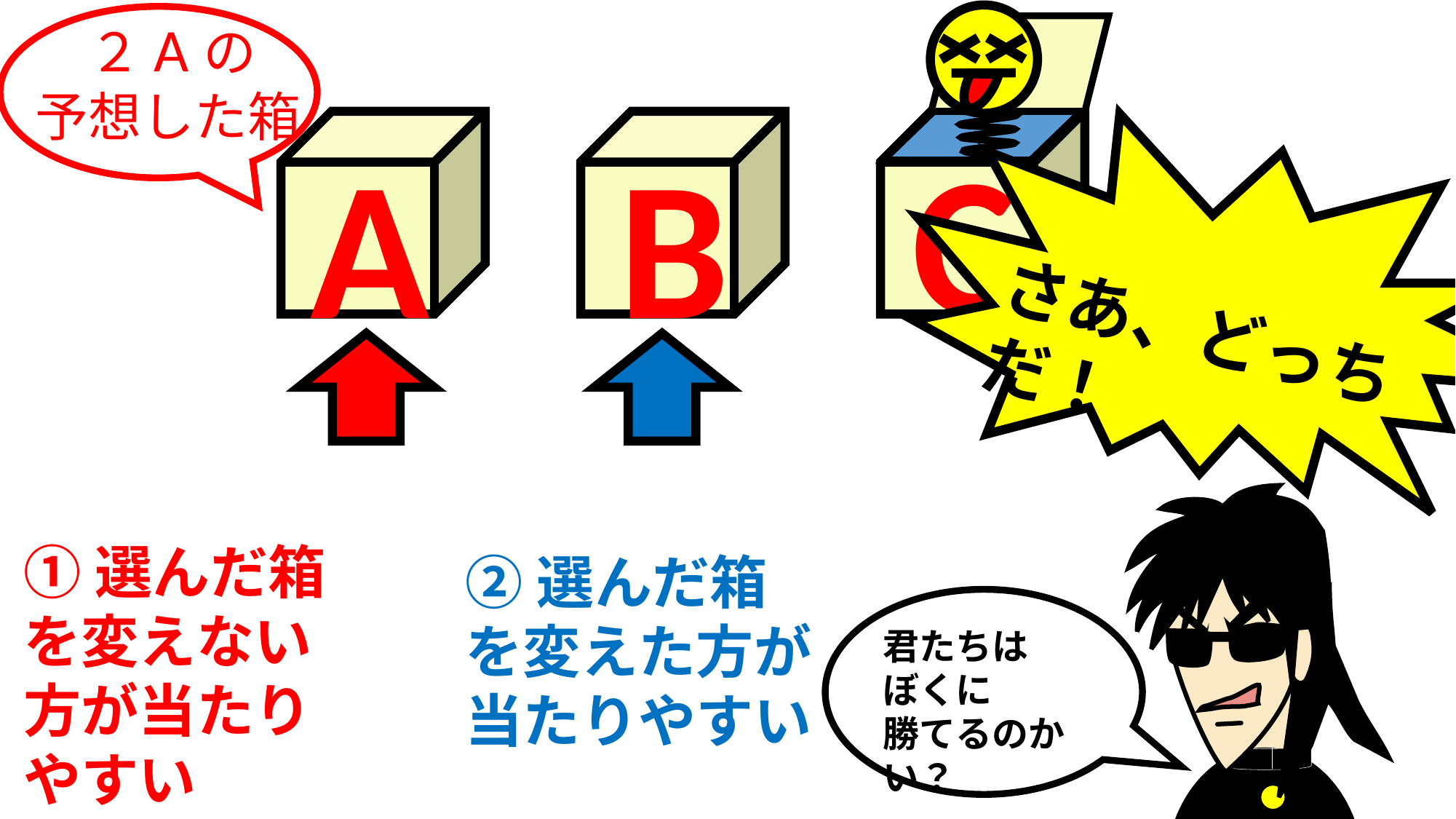

C

A

B

　２Aの
予想した箱

さあ、どっちだ！

①選んだ箱を変えない方が当たりやすい
②選んだ箱を変えた方が当たりやすい

君たちは
ぼくに
勝てるのかい？